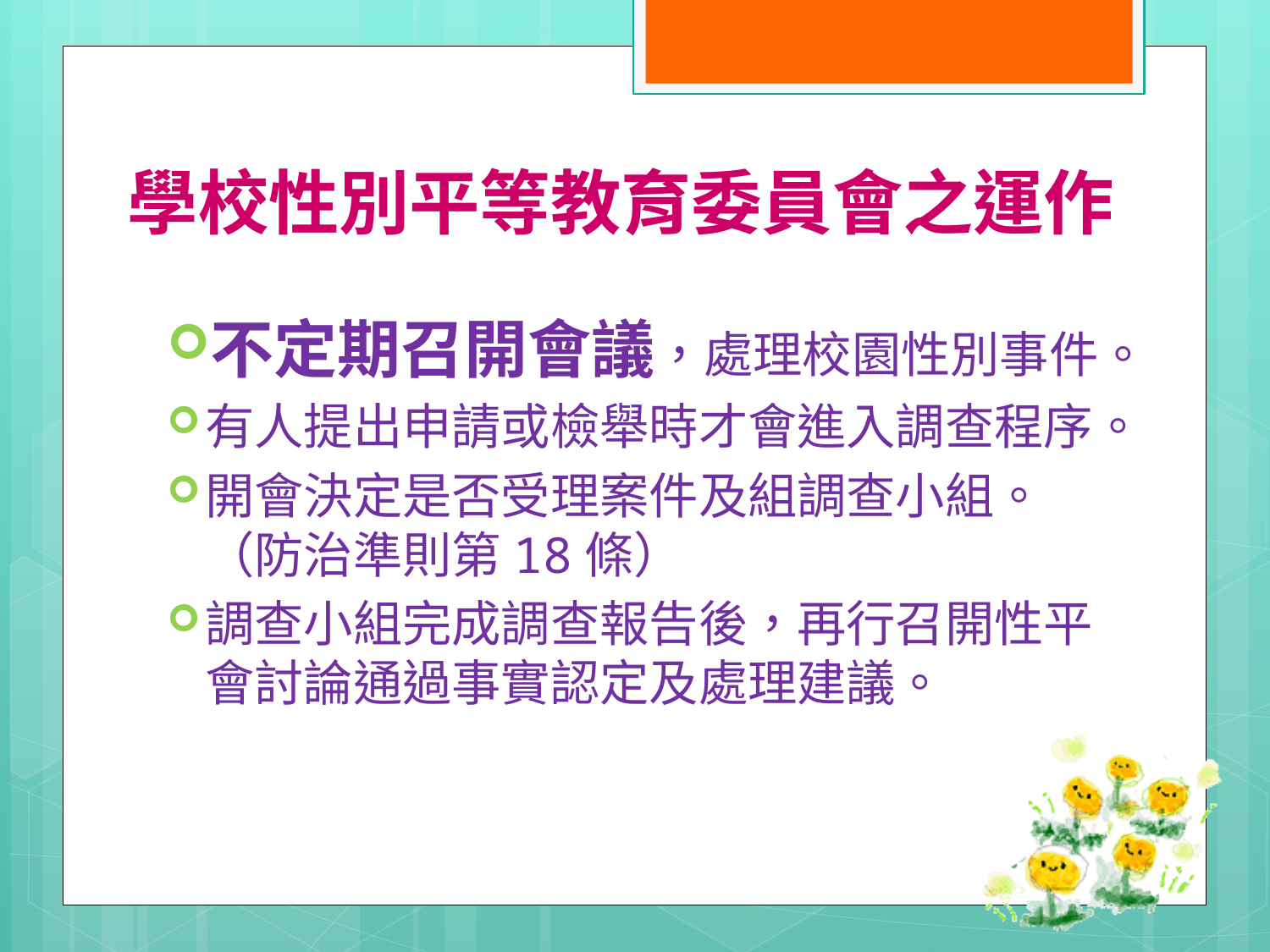

# 學校性別平等教育委員會之運作
不定期召開會議，處理校園性別事件。
有人提出申請或檢舉時才會進入調查程序。
開會決定是否受理案件及組調查小組。（防治準則第18條）
調查小組完成調查報告後，再行召開性平會討論通過事實認定及處理建議。